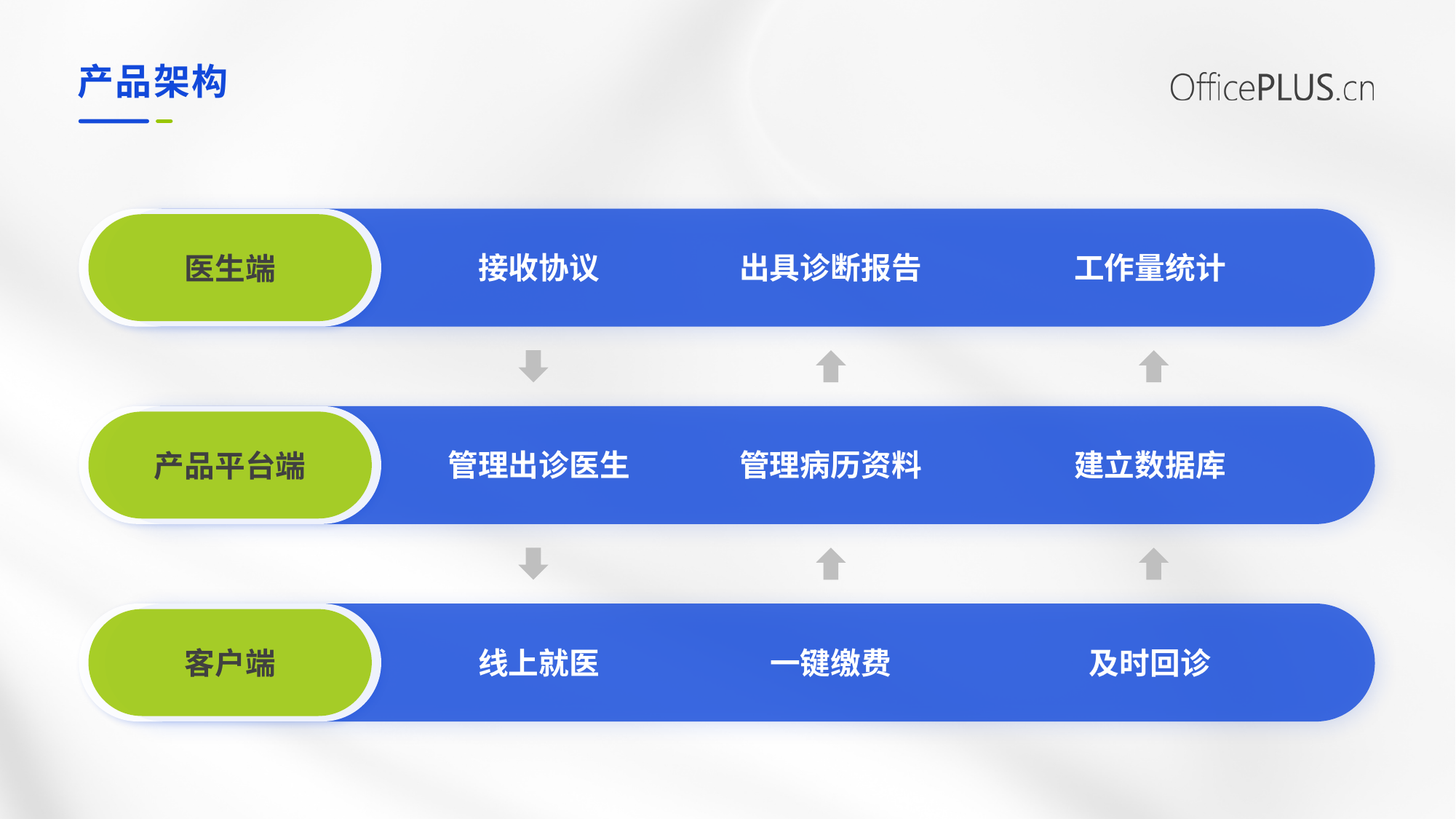

产品架构

医生端
接收协议
出具诊断报告
工作量统计

产品平台端
管理出诊医生
管理病历资料
建立数据库

客户端
线上就医
一键缴费
及时回诊